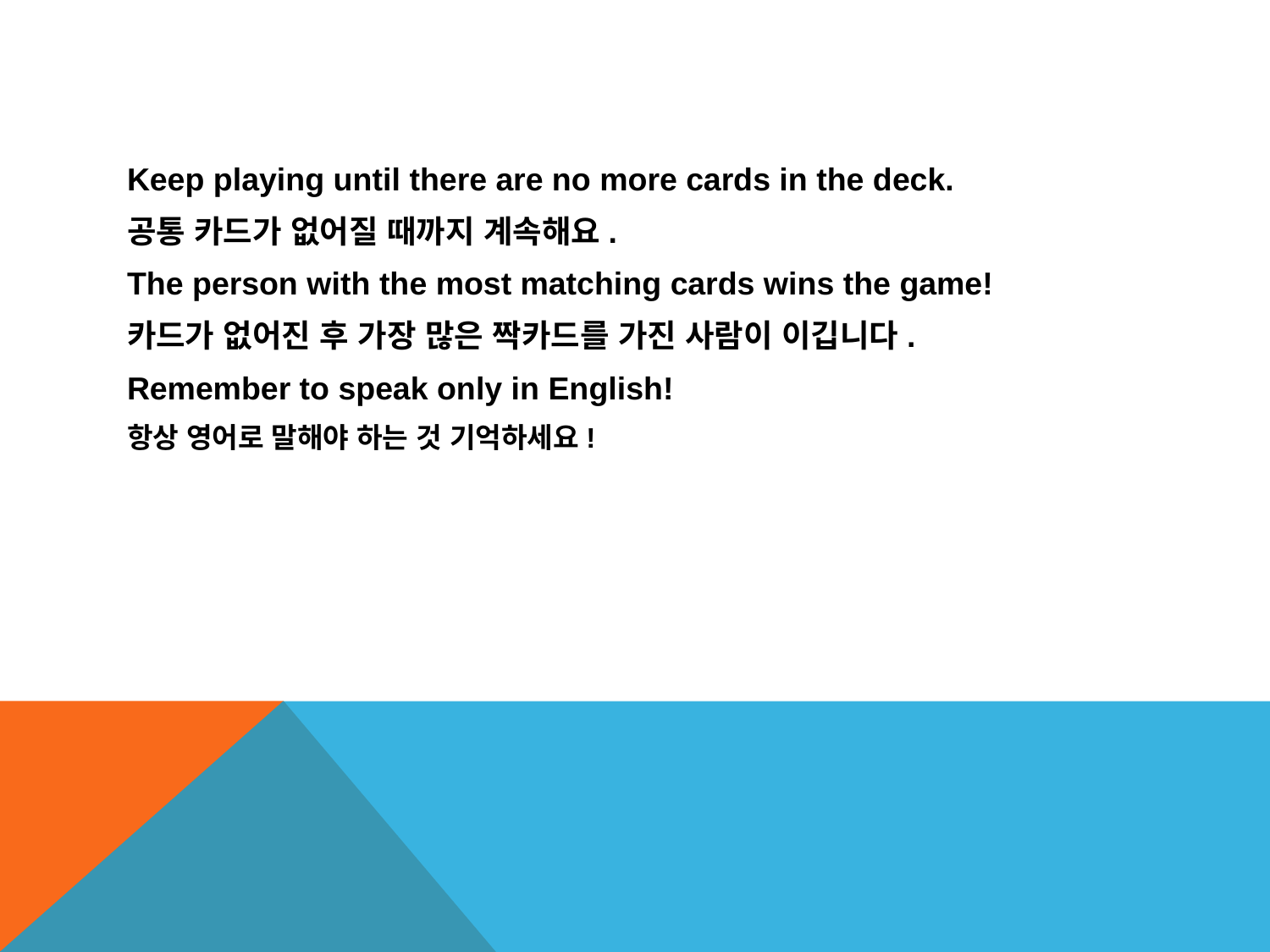

Keep playing until there are no more cards in the deck.
공통 카드가 없어질 때까지 계속해요.
The person with the most matching cards wins the game!
카드가 없어진 후 가장 많은 짝카드를 가진 사람이 이깁니다.
Remember to speak only in English!
항상 영어로 말해야 하는 것 기억하세요!